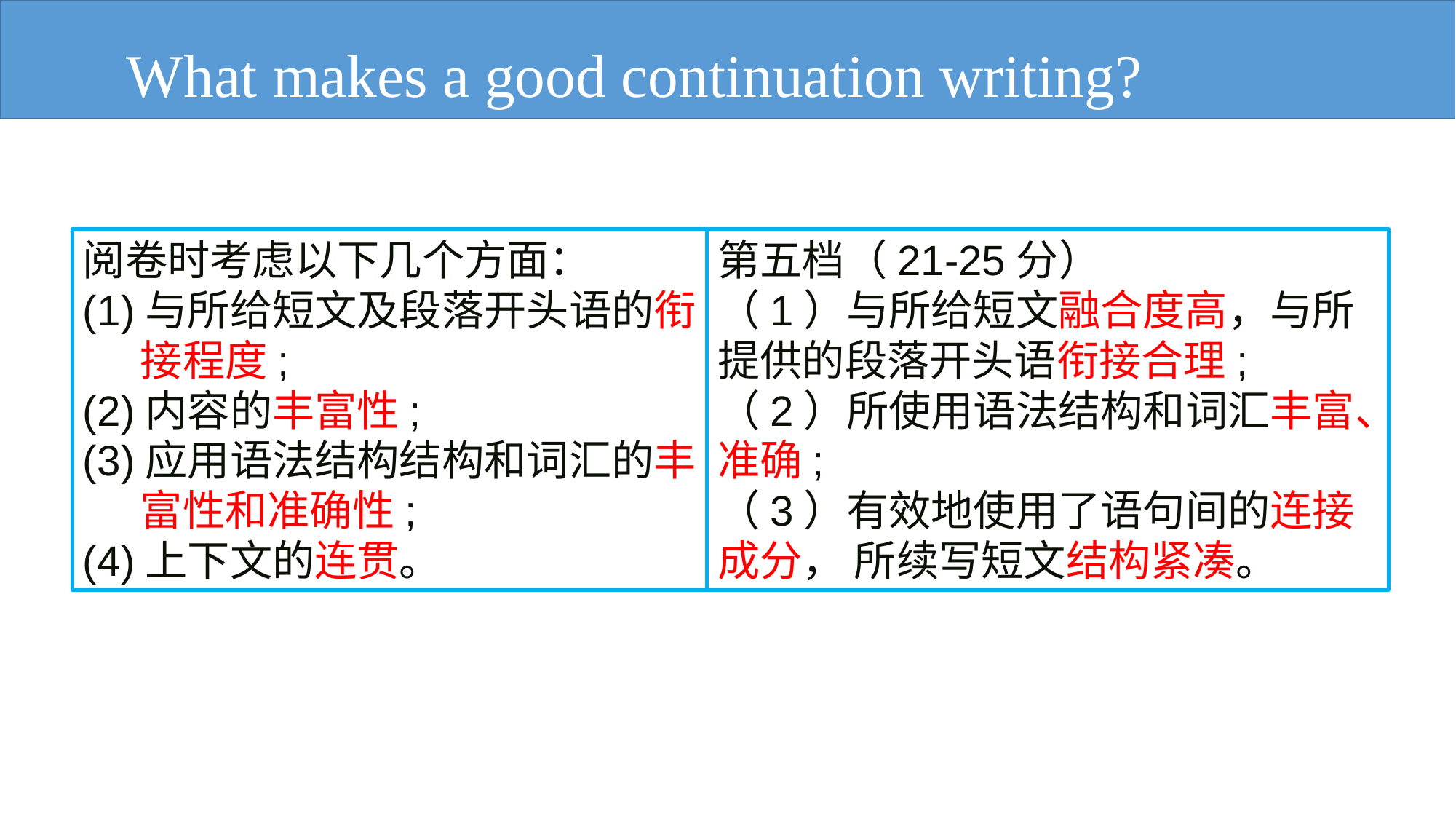

What makes a good continuation writing?
阅卷时考虑以下几个方面：
(1)与所给短文及段落开头语的衔
     接程度;
(2)内容的丰富性;
(3)应用语法结构结构和词汇的丰
     富性和准确性;
(4)上下文的连贯。
第五档（21-25分）
（1）与所给短文融合度高，与所提供的段落开头语衔接合理;
（2）所使用语法结构和词汇丰富、准确;
（3）有效地使用了语句间的连接成分， 所续写短文结构紧凑。